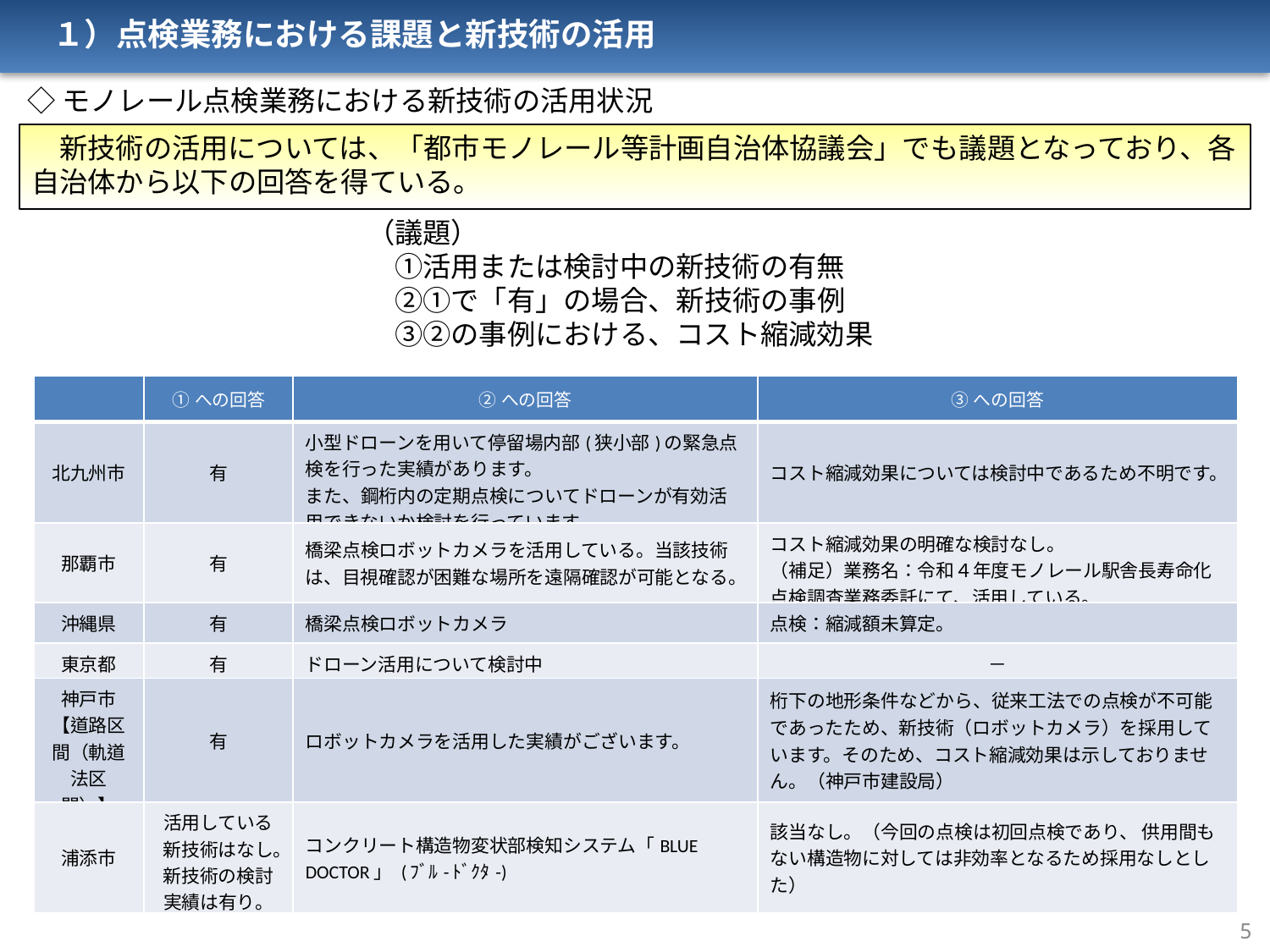

１）点検業務における課題と新技術の活用
◇モノレール点検業務における新技術の活用状況
　新技術の活用については、「都市モノレール等計画自治体協議会」でも議題となっており、各自治体から以下の回答を得ている。
（議題）
　①活用または検討中の新技術の有無
　②①で「有」の場合、新技術の事例
　③②の事例における、コスト縮減効果
|  | ①への回答 | ②への回答 | ③への回答 |
| --- | --- | --- | --- |
| 北九州市 | 有 | 小型ドローンを用いて停留場内部(狭小部)の緊急点検を行った実績があります。 また、鋼桁内の定期点検についてドローンが有効活用できないか検討を行っています。 | コスト縮減効果については検討中であるため不明です。 |
| 那覇市 | 有 | 橋梁点検ロボットカメラを活用している。当該技術は、目視確認が困難な場所を遠隔確認が可能となる。 | コスト縮減効果の明確な検討なし。 （補足）業務名：令和４年度モノレール駅舎長寿命化点検調査業務委託にて、活用している。 |
| 沖縄県 | 有 | 橋梁点検ロボットカメラ | 点検：縮減額未算定。 |
| 東京都 | 有 | ドローン活用について検討中 | － |
| 神戸市 【道路区間（軌道法区間）】 | 有 | ロボットカメラを活用した実績がございます。 | 桁下の地形条件などから、従来工法での点検が不可能であったため、新技術（ロボットカメラ）を採用しています。そのため、コスト縮減効果は示しておりません。（神戸市建設局） |
| 浦添市 | 活用している新技術はなし。 新技術の検討実績は有り。 | コンクリート構造物変状部検知システム「BLUE DOCTOR」 (ﾌﾞﾙ-ﾄﾞｸﾀ-) | 該当なし。（今回の点検は初回点検であり、 供用間もない構造物に対しては非効率となるため採用なしとした） |
5